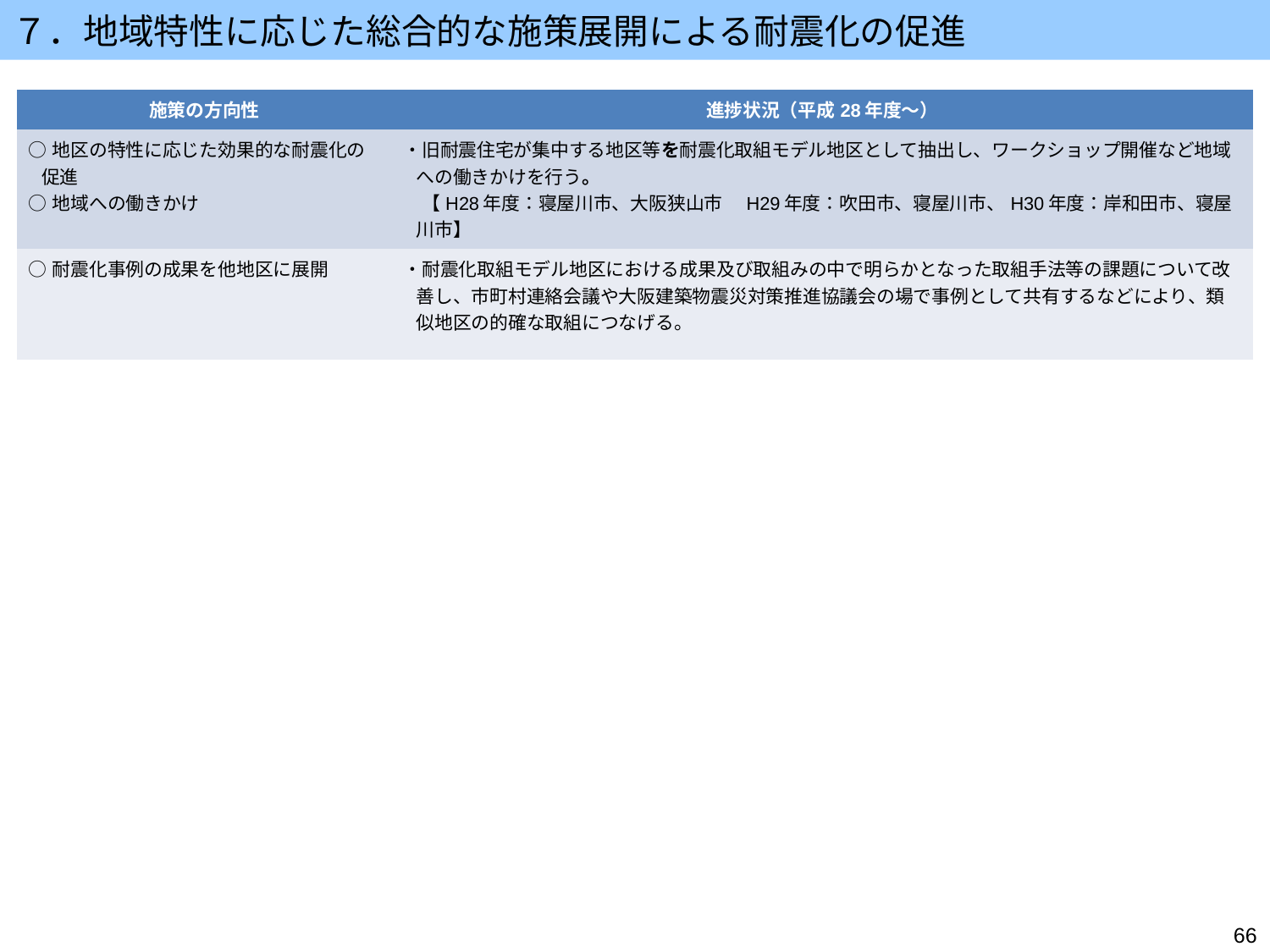

７．地域特性に応じた総合的な施策展開による耐震化の促進
| 施策の方向性 | 進捗状況（平成28年度～） |
| --- | --- |
| ○地区の特性に応じた効果的な耐震化の促進 ○地域への働きかけ | ・旧耐震住宅が集中する地区等を耐震化取組モデル地区として抽出し、ワークショップ開催など地域への働きかけを行う。 　【H28年度：寝屋川市、大阪狭山市　H29年度：吹田市、寝屋川市、H30年度：岸和田市、寝屋川市】 |
| ○耐震化事例の成果を他地区に展開 | ・耐震化取組モデル地区における成果及び取組みの中で明らかとなった取組手法等の課題について改善し、市町村連絡会議や大阪建築物震災対策推進協議会の場で事例として共有するなどにより、類似地区の的確な取組につなげる。 |
66